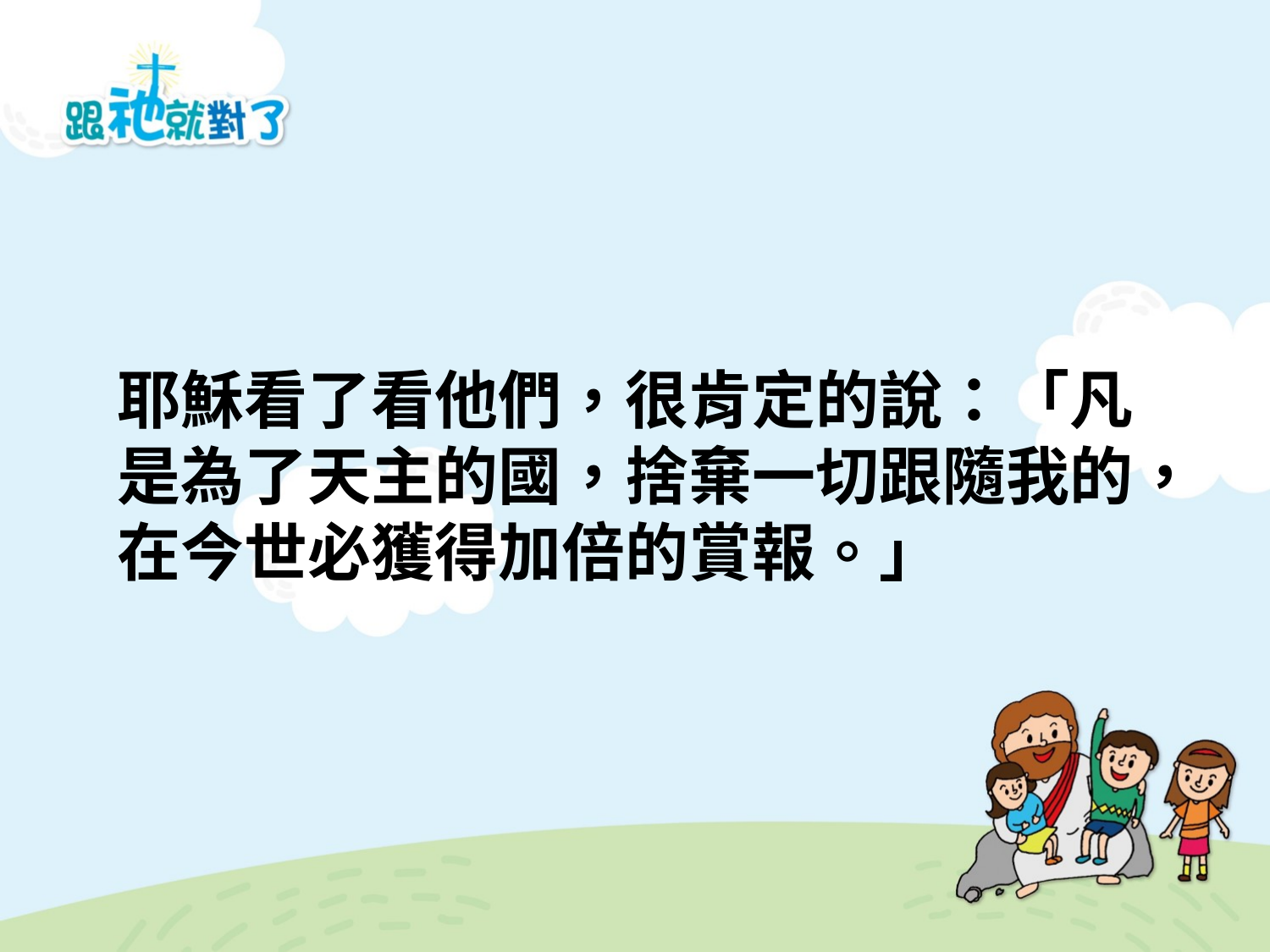

耶穌看了看他們，很肯定的說：「凡是為了天主的國，捨棄一切跟隨我的，在今世必獲得加倍的賞報。」